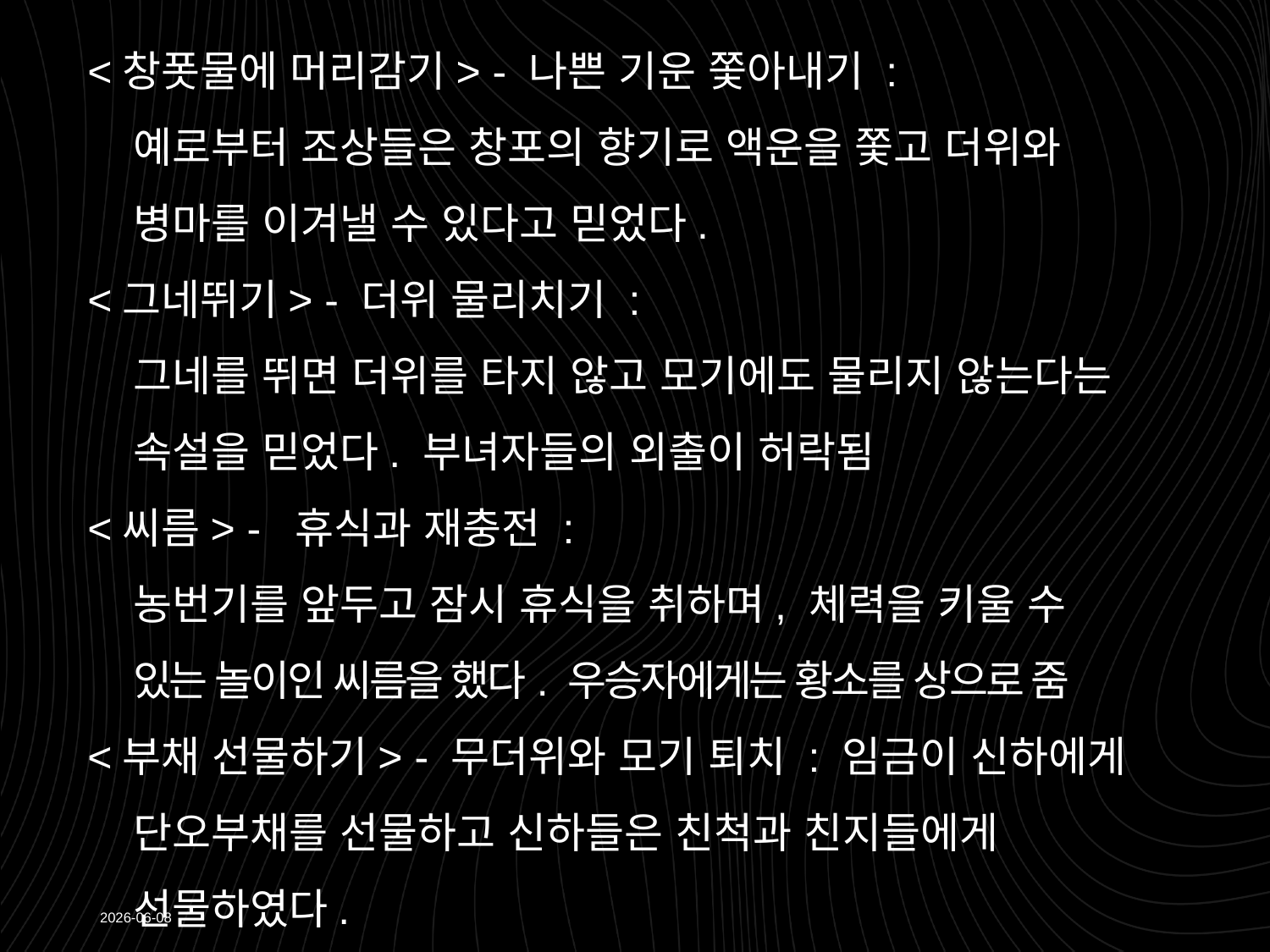

<창폿물에 머리감기> - 나쁜 기운 쫓아내기 :
   예로부터 조상들은 창포의 향기로 액운을 쫓고 더위와
   병마를 이겨낼 수 있다고 믿었다.
<그네뛰기> - 더위 물리치기 :
   그네를 뛰면 더위를 타지 않고 모기에도 물리지 않는다는
   속설을 믿었다. 부녀자들의 외출이 허락됨
<씨름> -  휴식과 재충전 :
   농번기를 앞두고 잠시 휴식을 취하며, 체력을 키울 수
   있는 놀이인 씨름을 했다. 우승자에게는 황소를 상으로 줌
<부채 선물하기> - 무더위와 모기 퇴치 : 임금이 신하에게
   단오부채를 선물하고 신하들은 친척과 친지들에게
   선물하였다.
2026-06-08